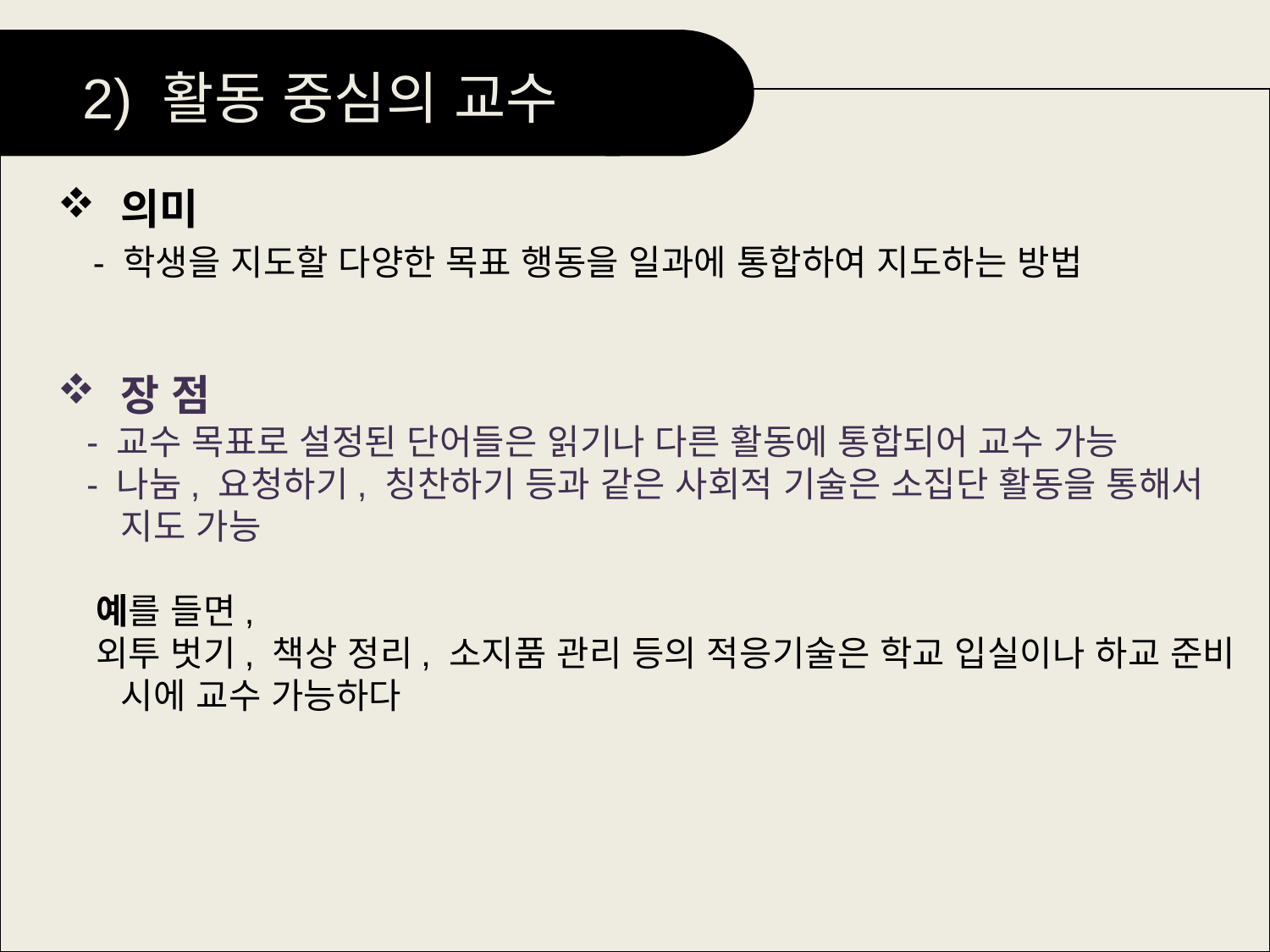

2) 활동 중심의 교수

의미
   - 학생을 지도할 다양한 목표 행동을 일과에 통합하여 지도하는 방법

장 점
   - 교수 목표로 설정된 단어들은 읽기나 다른 활동에 통합되어 교수 가능
   - 나눔, 요청하기, 칭찬하기 등과 같은 사회적 기술은 소집단 활동을 통해서 지도 가능

   예를 들면,
   외투 벗기, 책상 정리, 소지품 관리 등의 적응기술은 학교 입실이나 하교 준비 시에 교수 가능하다